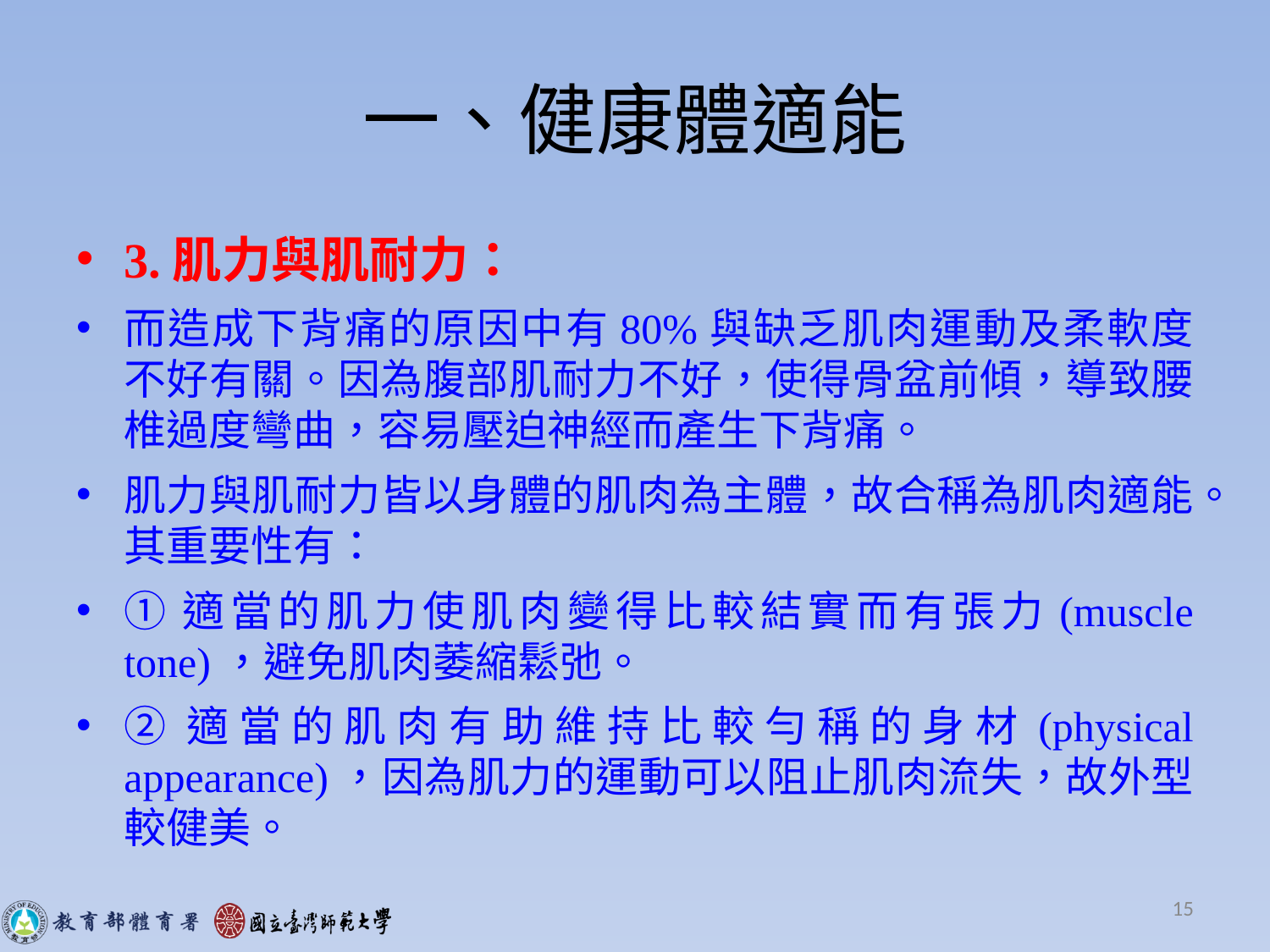

# 一、健康體適能
3.肌力與肌耐力：
而造成下背痛的原因中有80%與缺乏肌肉運動及柔軟度不好有關。因為腹部肌耐力不好，使得骨盆前傾，導致腰椎過度彎曲，容易壓迫神經而產生下背痛。
肌力與肌耐力皆以身體的肌肉為主體，故合稱為肌肉適能。其重要性有：
①適當的肌力使肌肉變得比較結實而有張力(muscle tone)，避免肌肉萎縮鬆弛。
②適當的肌肉有助維持比較勻稱的身材(physical appearance)，因為肌力的運動可以阻止肌肉流失，故外型較健美。
15